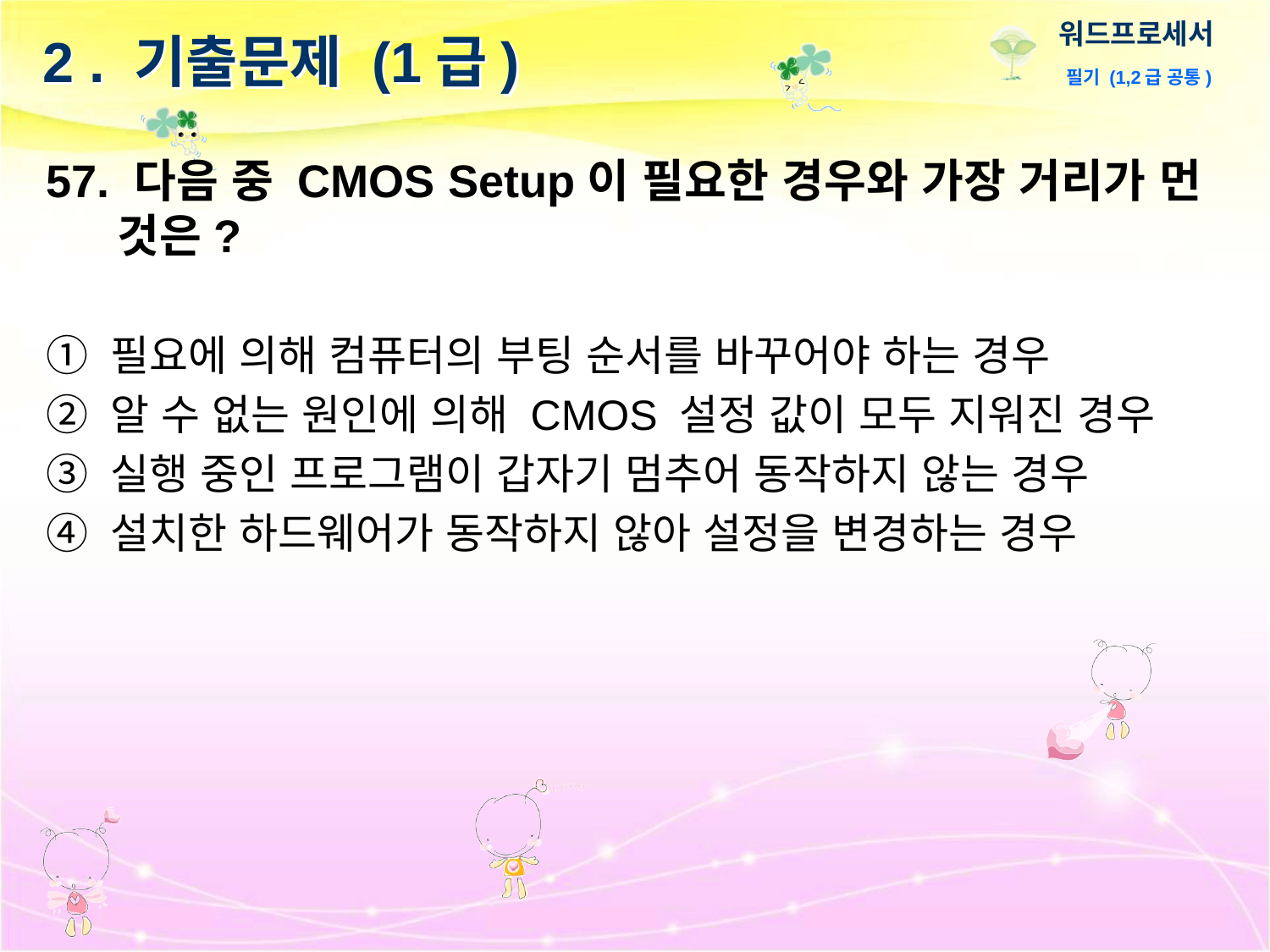

# 2 . 기출문제 (1급)
57. 다음 중 CMOS Setup이 필요한 경우와 가장 거리가 먼 것은?

① 필요에 의해 컴퓨터의 부팅 순서를 바꾸어야 하는 경우
② 알 수 없는 원인에 의해 CMOS 설정 값이 모두 지워진 경우
③ 실행 중인 프로그램이 갑자기 멈추어 동작하지 않는 경우
④ 설치한 하드웨어가 동작하지 않아 설정을 변경하는 경우